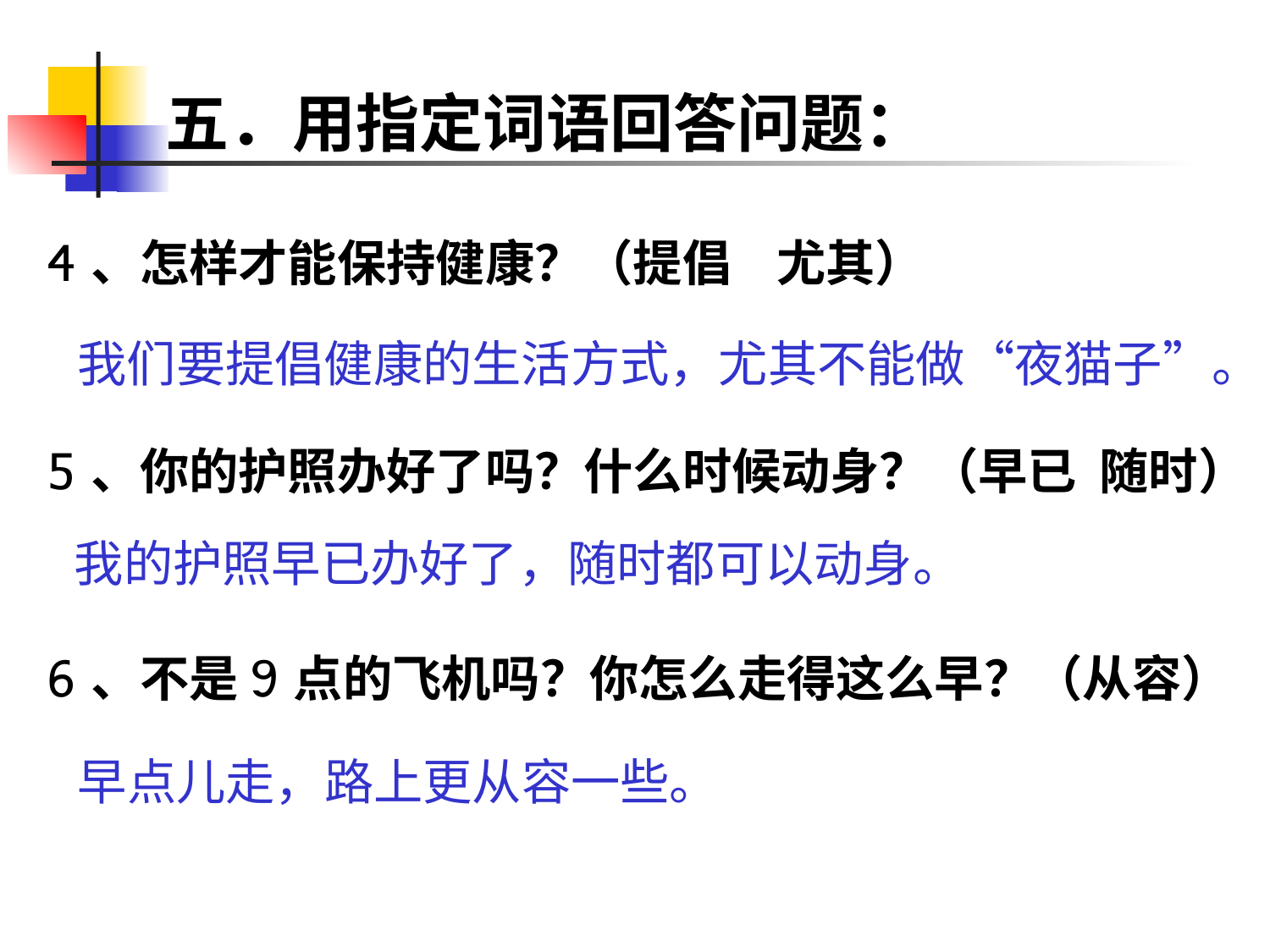

# 五．用指定词语回答问题：
4、怎样才能保持健康？（提倡    尤其）

5、你的护照办好了吗？什么时候动身？（早已  随时）

6、不是9点的飞机吗？你怎么走得这么早？（从容）
我们要提倡健康的生活方式，尤其不能做“夜猫子”。
我的护照早已办好了，随时都可以动身。
早点儿走，路上更从容一些。